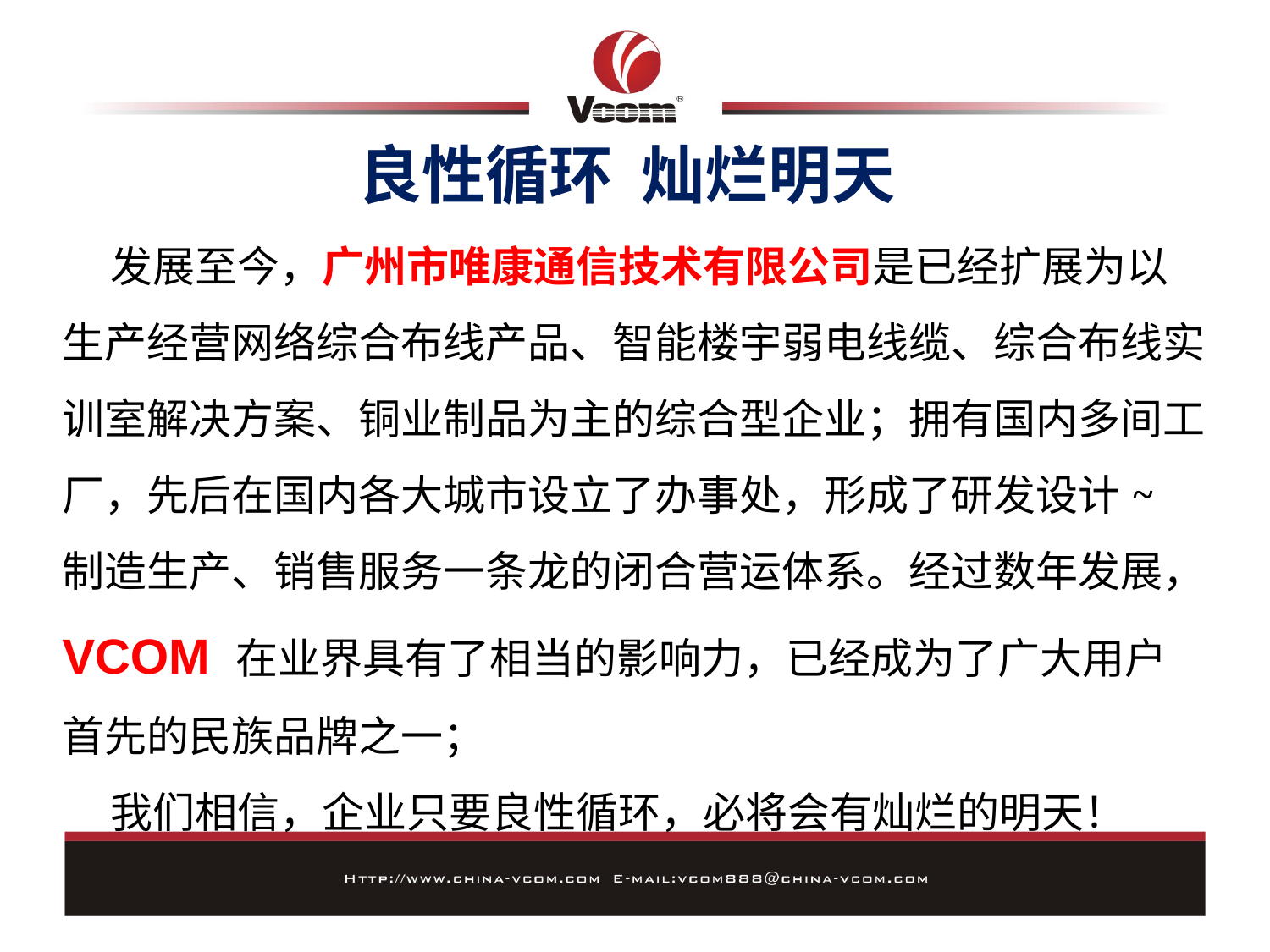

良性循环  灿烂明天
    发展至今，广州市唯康通信技术有限公司是已经扩展为以生产经营网络综合布线产品、智能楼宇弱电线缆、综合布线实训室解决方案、铜业制品为主的综合型企业；拥有国内多间工厂，先后在国内各大城市设立了办事处，形成了研发设计~制造生产、销售服务一条龙的闭合营运体系。经过数年发展，VCOM 在业界具有了相当的影响力，已经成为了广大用户首先的民族品牌之一；
    我们相信，企业只要良性循环，必将会有灿烂的明天！